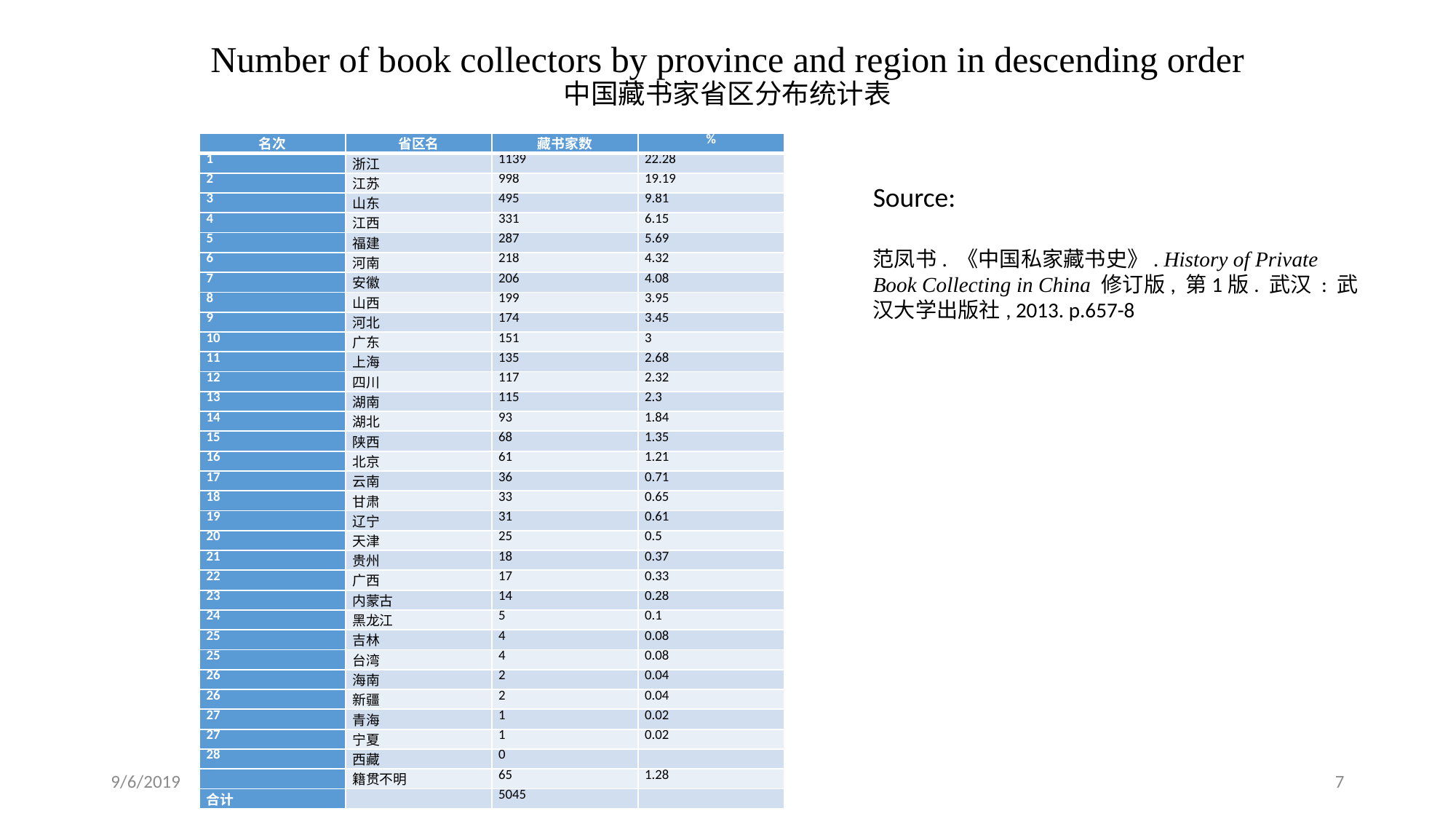

# Number of book collectors by province and region in descending order 中国藏书家省区分布统计表
| 名次 | 省区名 | 藏书家数 | % |
| --- | --- | --- | --- |
| 1 | 浙江 | 1139 | 22.28 |
| 2 | 江苏 | 998 | 19.19 |
| 3 | 山东 | 495 | 9.81 |
| 4 | 江西 | 331 | 6.15 |
| 5 | 福建 | 287 | 5.69 |
| 6 | 河南 | 218 | 4.32 |
| 7 | 安徽 | 206 | 4.08 |
| 8 | 山西 | 199 | 3.95 |
| 9 | 河北 | 174 | 3.45 |
| 10 | 广东 | 151 | 3 |
| 11 | 上海 | 135 | 2.68 |
| 12 | 四川 | 117 | 2.32 |
| 13 | 湖南 | 115 | 2.3 |
| 14 | 湖北 | 93 | 1.84 |
| 15 | 陕西 | 68 | 1.35 |
| 16 | 北京 | 61 | 1.21 |
| 17 | 云南 | 36 | 0.71 |
| 18 | 甘肃 | 33 | 0.65 |
| 19 | 辽宁 | 31 | 0.61 |
| 20 | 天津 | 25 | 0.5 |
| 21 | 贵州 | 18 | 0.37 |
| 22 | 广西 | 17 | 0.33 |
| 23 | 内蒙古 | 14 | 0.28 |
| 24 | 黑龙江 | 5 | 0.1 |
| 25 | 吉林 | 4 | 0.08 |
| 25 | 台湾 | 4 | 0.08 |
| 26 | 海南 | 2 | 0.04 |
| 26 | 新疆 | 2 | 0.04 |
| 27 | 青海 | 1 | 0.02 |
| 27 | 宁夏 | 1 | 0.02 |
| 28 | 西藏 | 0 |  |
|  | 籍贯不明 | 65 | 1.28 |
| 合计 |  | 5045 |  |
Source:

范凤书. 《中国私家藏书史》. History of Private Book Collecting in China 修订版, 第1版. 武汉 : 武汉大学出版社, 2013. p.657-8
9/6/2019
7